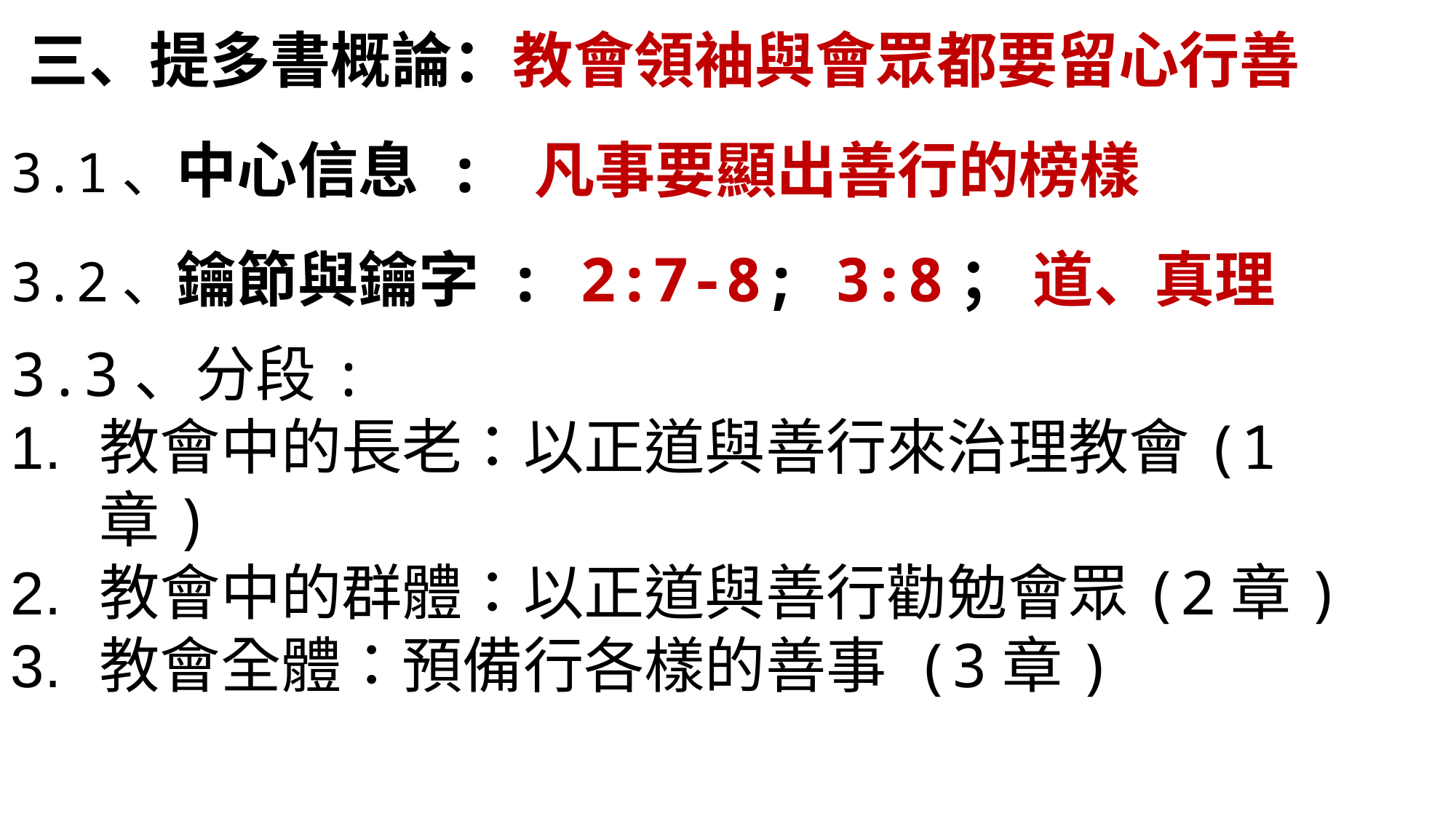

三、提多書概論：教會領袖與會眾都要留心行善
3.1、中心信息 : 凡事要顯出善行的榜樣
3.2、鑰節與鑰字 : 2:7-8; 3:8； 道、真理
3.3、分段:
教會中的長老：以正道與善行來治理教會(1章)
教會中的群體：以正道與善行勸勉會眾(2章)
教會全體：預備行各樣的善事 (3章)